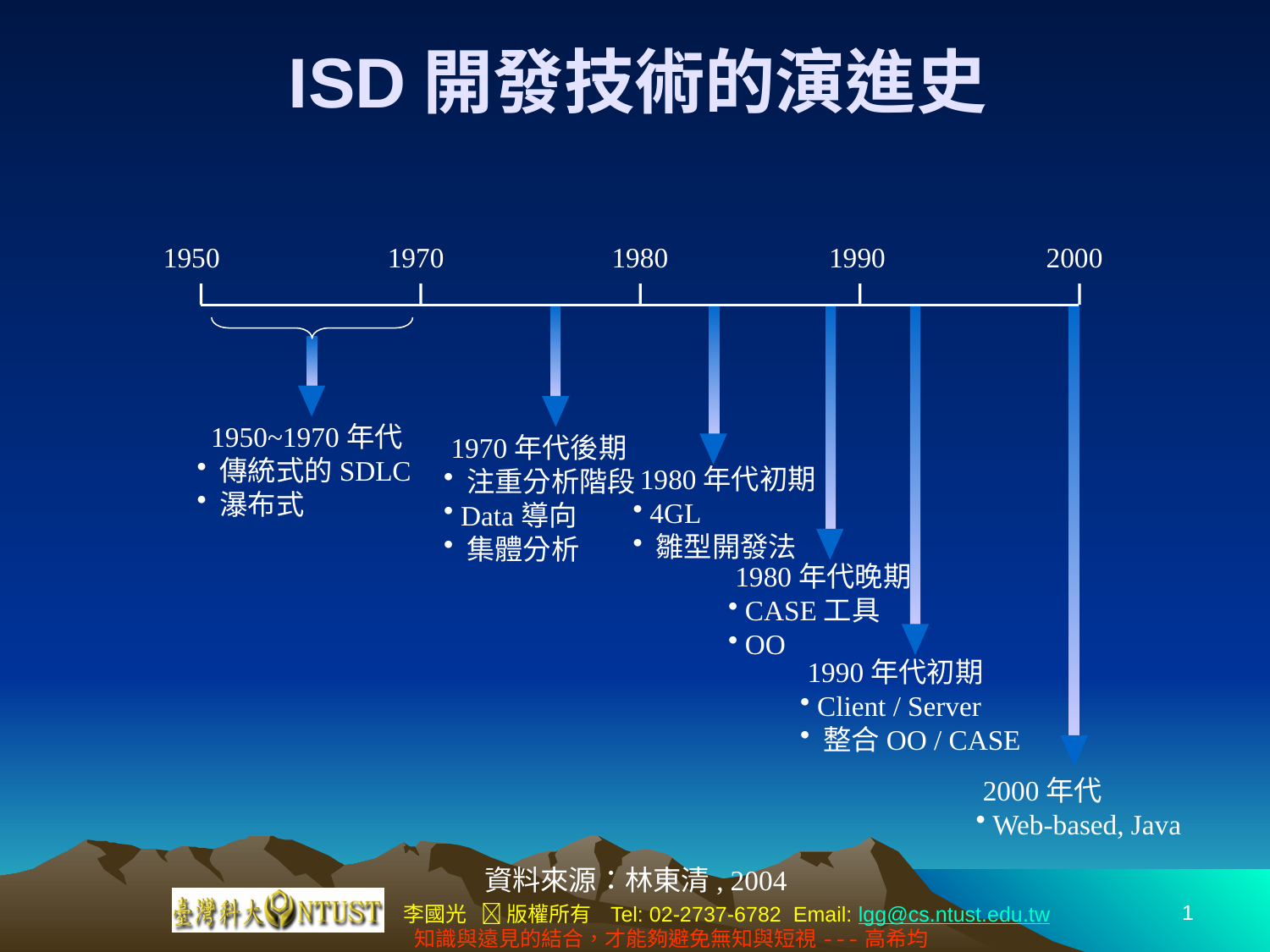

# ISD開發技術的演進史

1950                        1970                        1980                       1990                       2000

  1950~1970年代
 傳統式的SDLC
 瀑布式
 1970年代後期
 注重分析階段
 Data導向
 集體分析

 1980年代初期
 4GL
 雛型開發法

 1980年代晚期
 CASE工具
 OO

 1990年代初期
 Client / Server
 整合OO / CASE

 2000年代
 Web-based, Java
資料來源：林東清, 2004
1